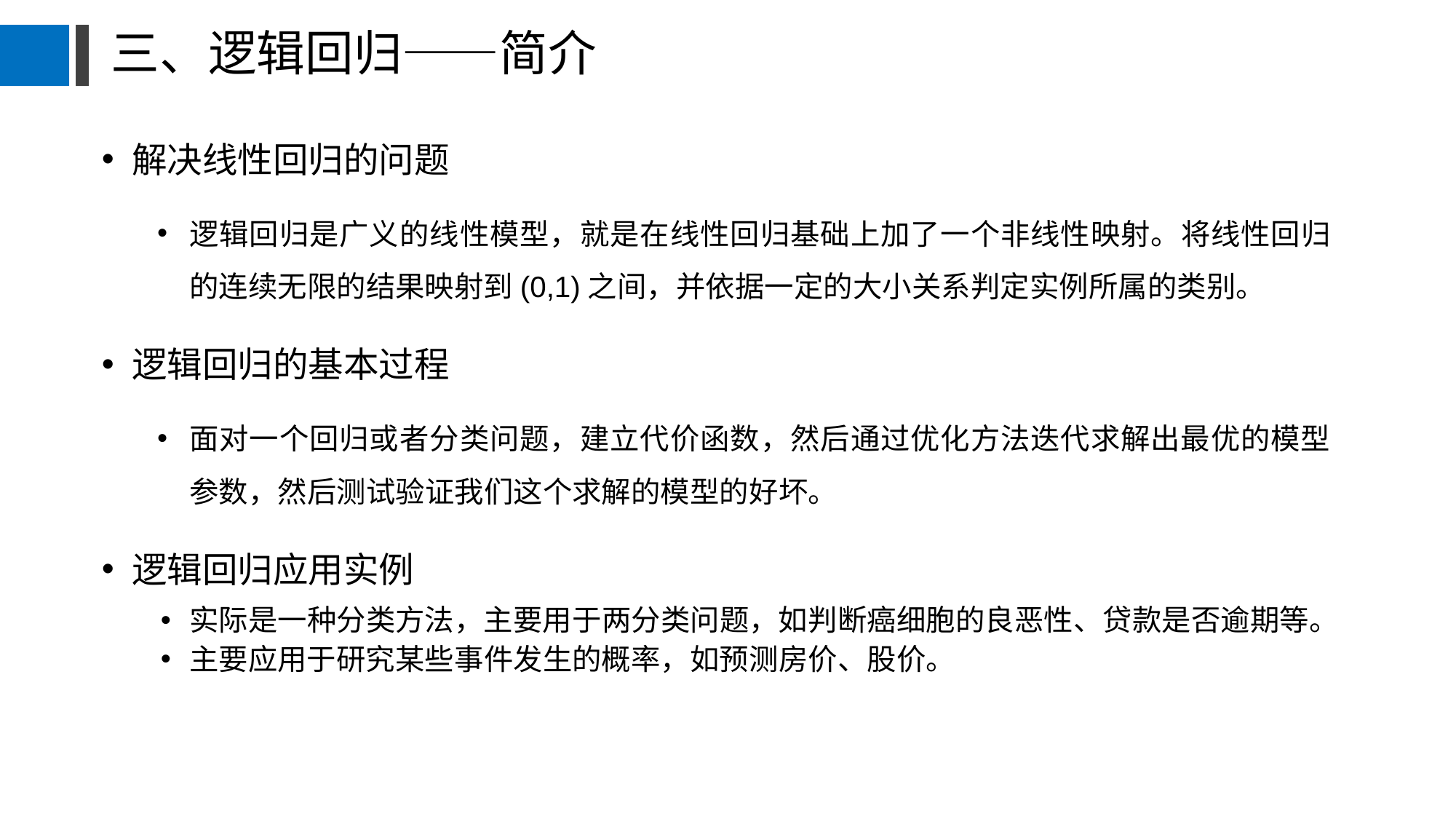

# 三、逻辑回归——简介
解决线性回归的问题
逻辑回归是广义的线性模型，就是在线性回归基础上加了一个非线性映射。将线性回归的连续无限的结果映射到(0,1)之间，并依据一定的大小关系判定实例所属的类别。
逻辑回归的基本过程
面对一个回归或者分类问题，建立代价函数，然后通过优化方法迭代求解出最优的模型参数，然后测试验证我们这个求解的模型的好坏。
逻辑回归应用实例
实际是一种分类方法，主要用于两分类问题，如判断癌细胞的良恶性、贷款是否逾期等。
主要应用于研究某些事件发生的概率，如预测房价、股价。